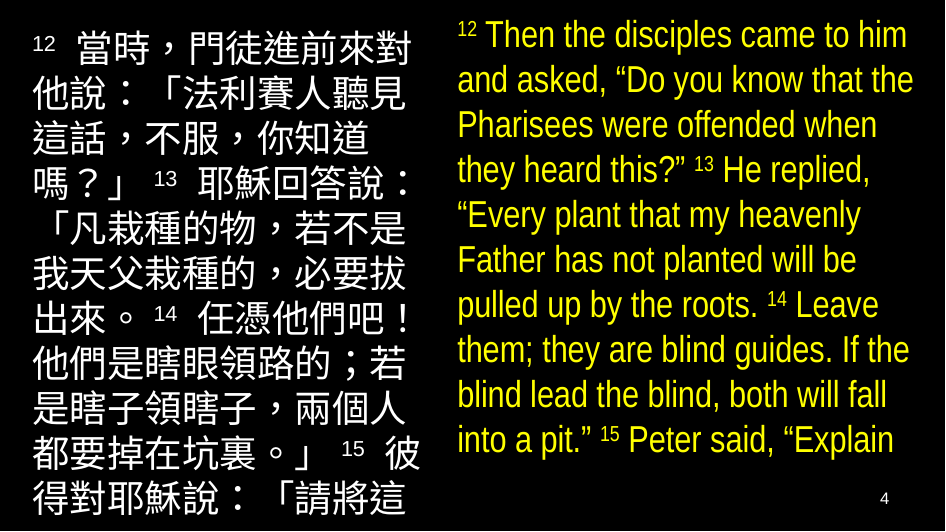

12 Then the disciples came to him and asked, “Do you know that the Pharisees were offended when they heard this?” 13 He replied, “Every plant that my heavenly Father has not planted will be pulled up by the roots. 14 Leave them; they are blind guides. If the blind lead the blind, both will fall into a pit.” 15 Peter said, “Explain
12 當時，門徒進前來對他說：「法利賽人聽見這話，不服，你知道嗎？」13 耶穌回答說：「凡栽種的物，若不是我天父栽種的，必要拔出來。14 任憑他們吧！他們是瞎眼領路的；若是瞎子領瞎子，兩個人都要掉在坑裏。」15 彼得對耶穌說：「請將這
4